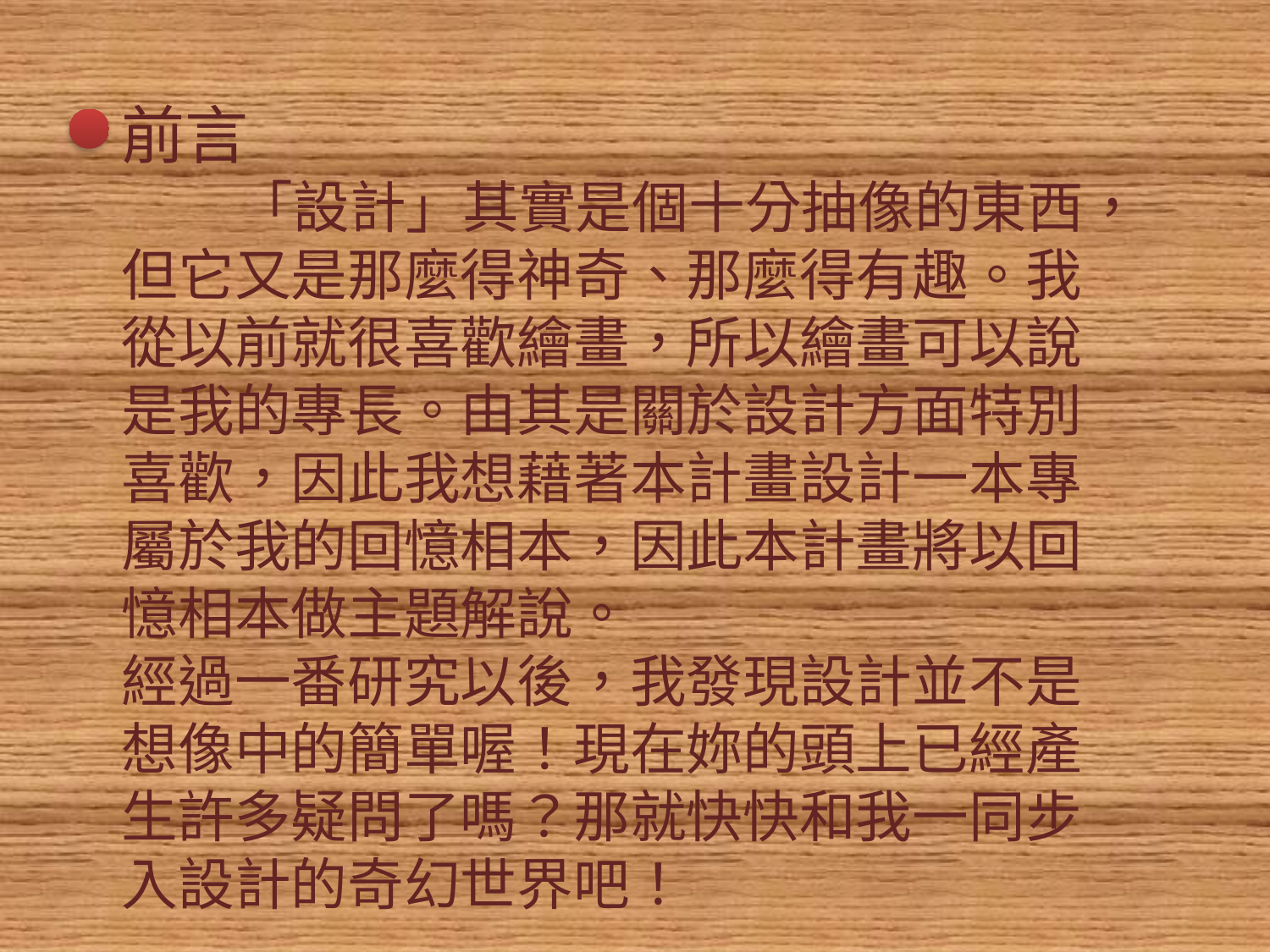

前言
        「設計」其實是個十分抽像的東西，但它又是那麼得神奇、那麼得有趣。我從以前就很喜歡繪畫，所以繪畫可以說是我的專長。由其是關於設計方面特別喜歡，因此我想藉著本計畫設計一本專屬於我的回憶相本，因此本計畫將以回憶相本做主題解說。
經過一番研究以後，我發現設計並不是想像中的簡單喔！現在妳的頭上已經產生許多疑問了嗎？那就快快和我一同步入設計的奇幻世界吧！